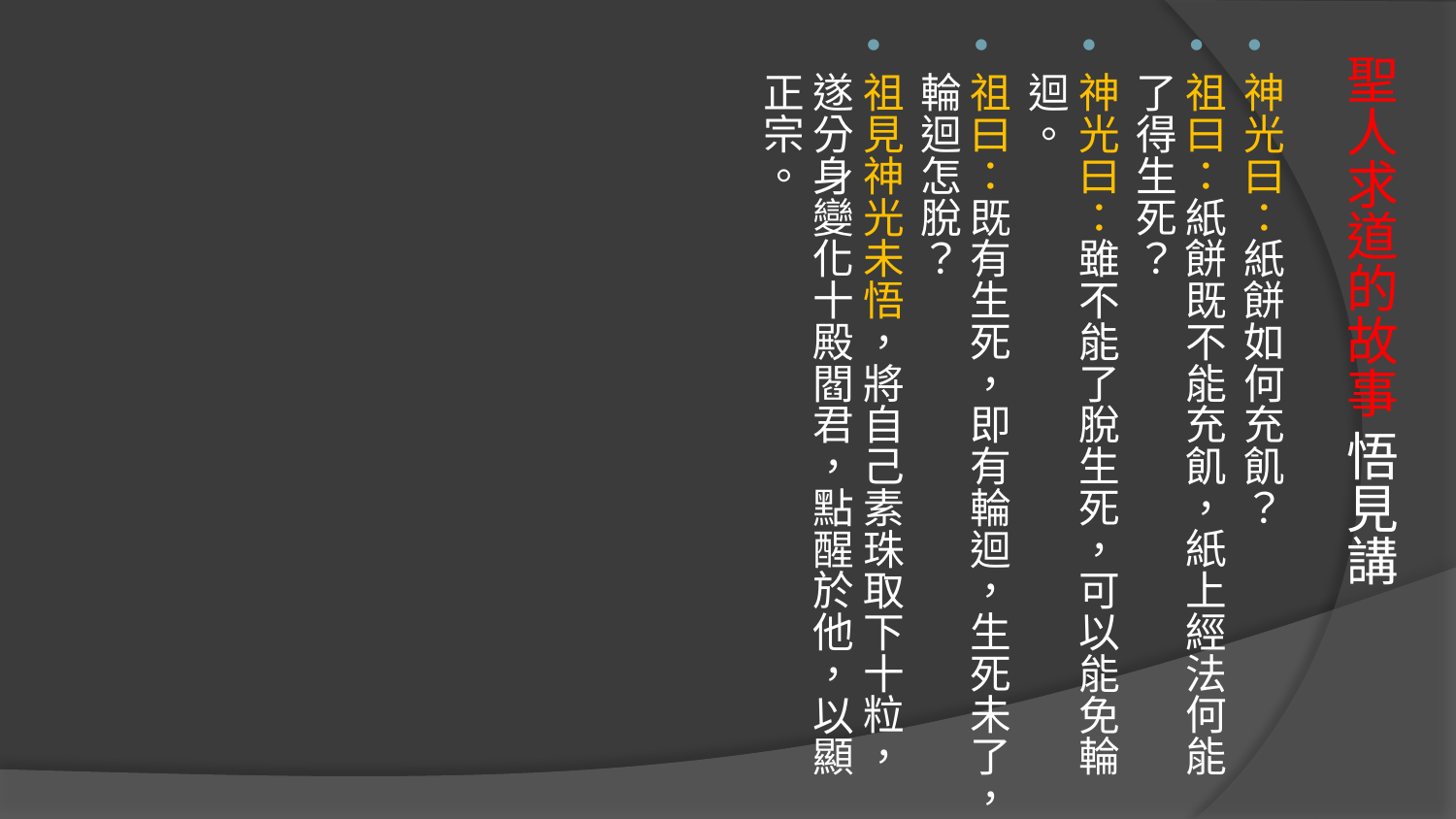

神光曰：紙餅如何充飢？
祖曰：紙餅既不能充飢，紙上經法何能了得生死？
神光曰：雖不能了脫生死，可以能免輪迴。
祖曰：既有生死，即有輪迴，生死未了，輪迴怎脫？
祖見神光未悟，將自己素珠取下十粒，遂分身變化十殿閻君，點醒於他，以顯正宗。

# 聖人求道的故事 悟見講